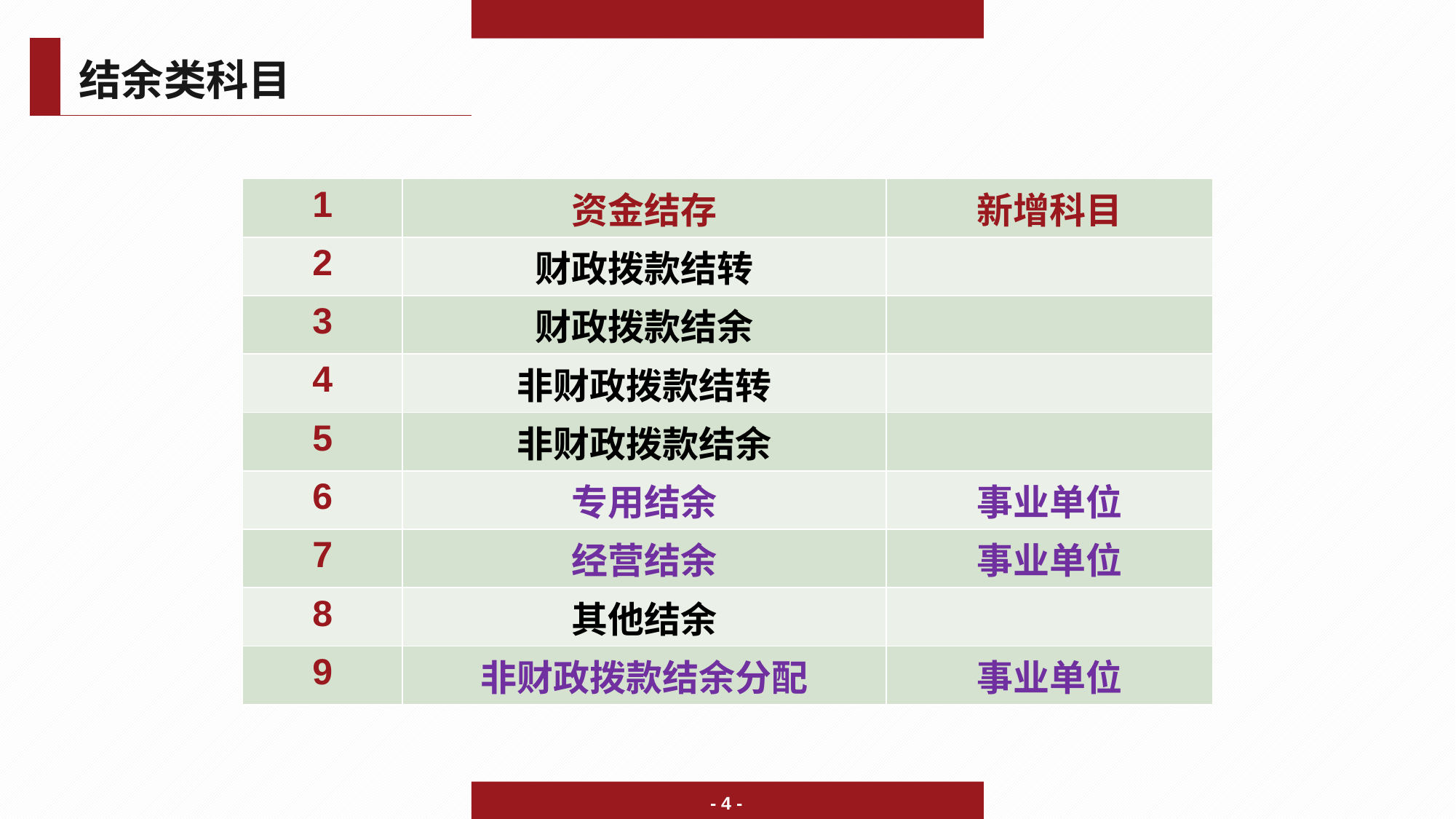

结余类科目
| 1 | 资金结存 | 新增科目 |
| --- | --- | --- |
| 2 | 财政拨款结转 |  |
| 3 | 财政拨款结余 |  |
| 4 | 非财政拨款结转 |  |
| 5 | 非财政拨款结余 |  |
| 6 | 专用结余 | 事业单位 |
| 7 | 经营结余 | 事业单位 |
| 8 | 其他结余 |  |
| 9 | 非财政拨款结余分配 | 事业单位 |

- 4 -